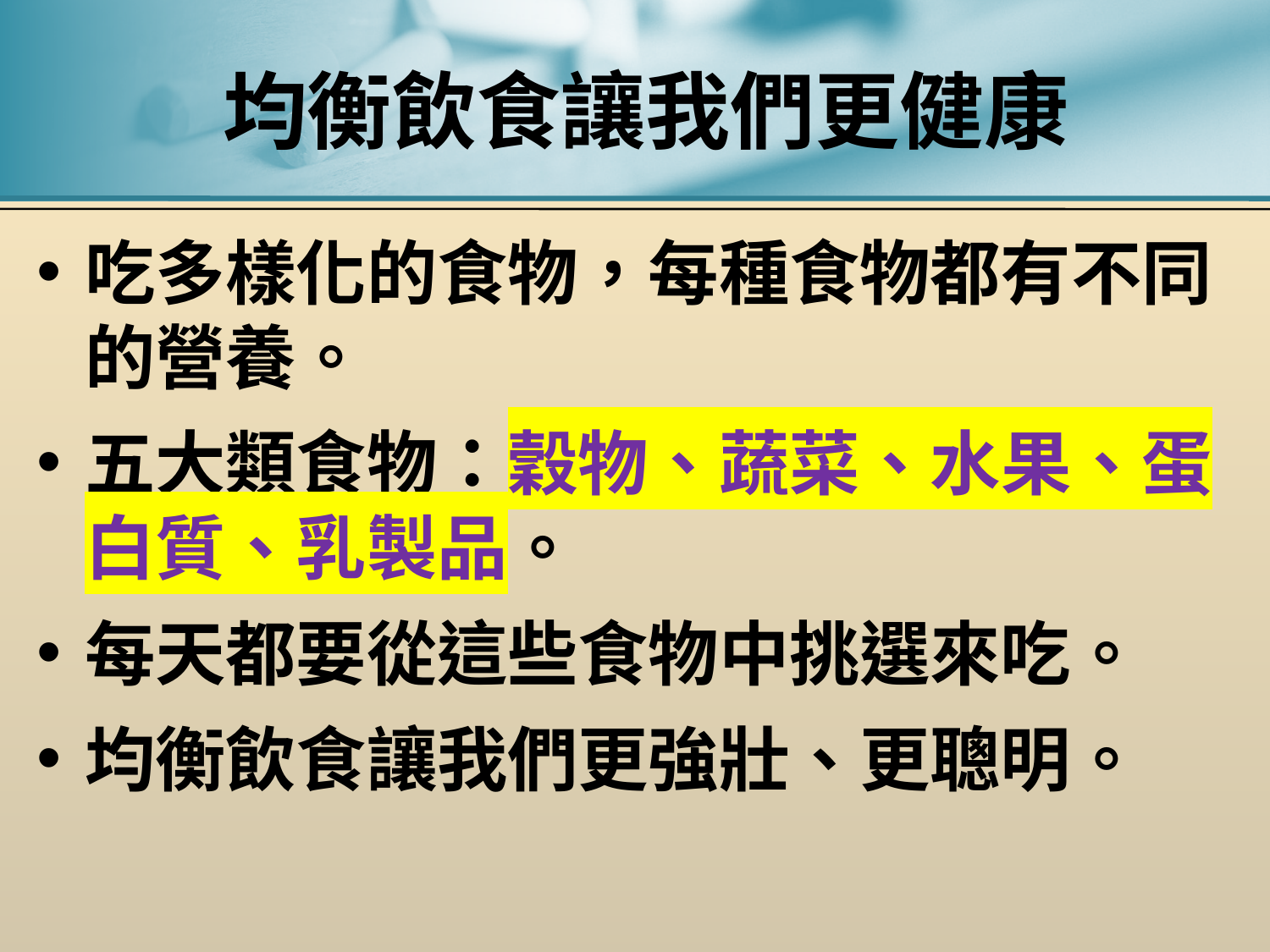

# 均衡飲食讓我們更健康
吃多樣化的食物，每種食物都有不同的營養。
五大類食物：穀物、蔬菜、水果、蛋白質、乳製品。
每天都要從這些食物中挑選來吃。
均衡飲食讓我們更強壯、更聰明。